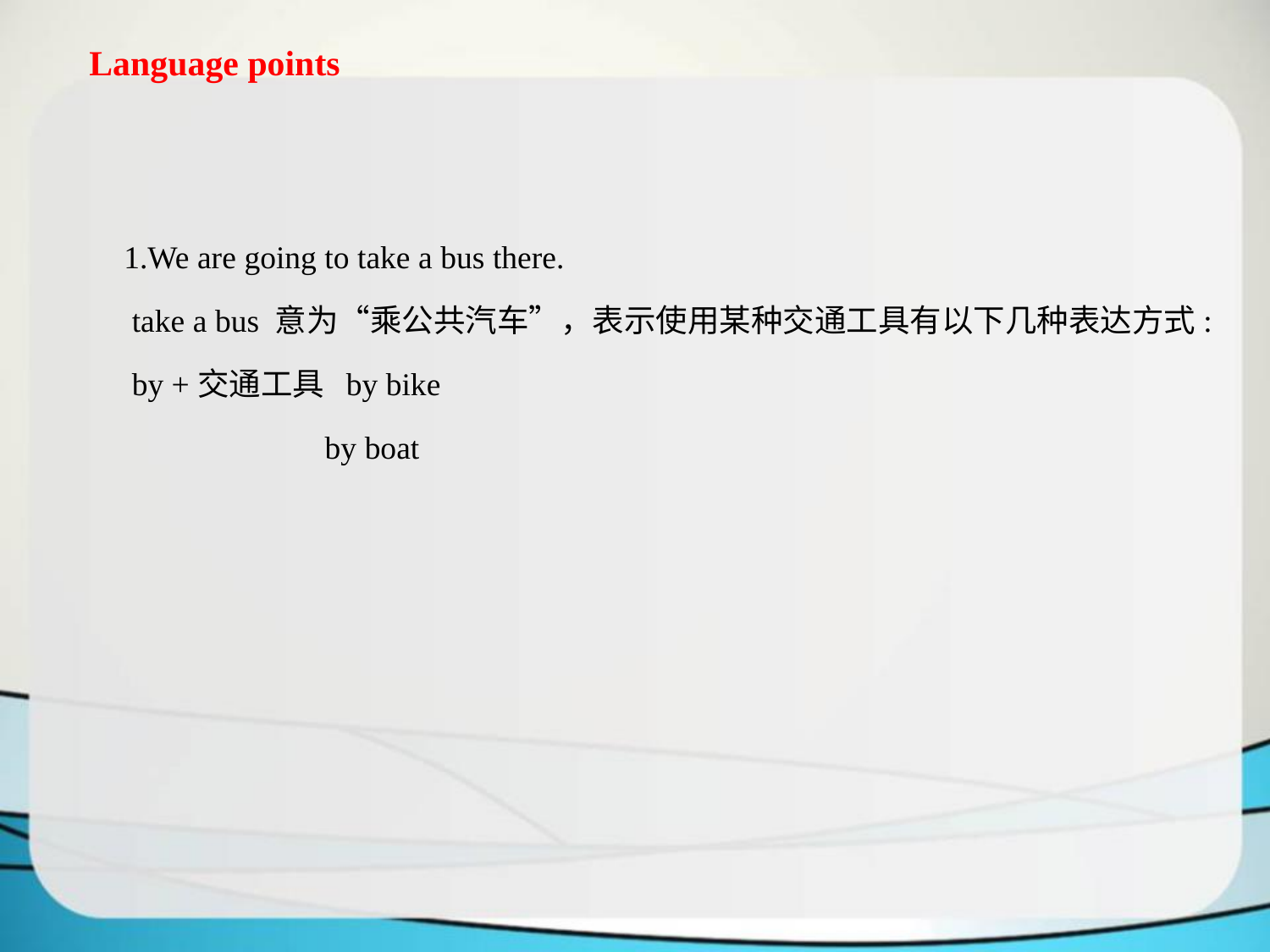

Language points
1.We are going to take a bus there.
 take a bus 意为“乘公共汽车”，表示使用某种交通工具有以下几种表达方式:
 by +交通工具  by bike
                         by boat